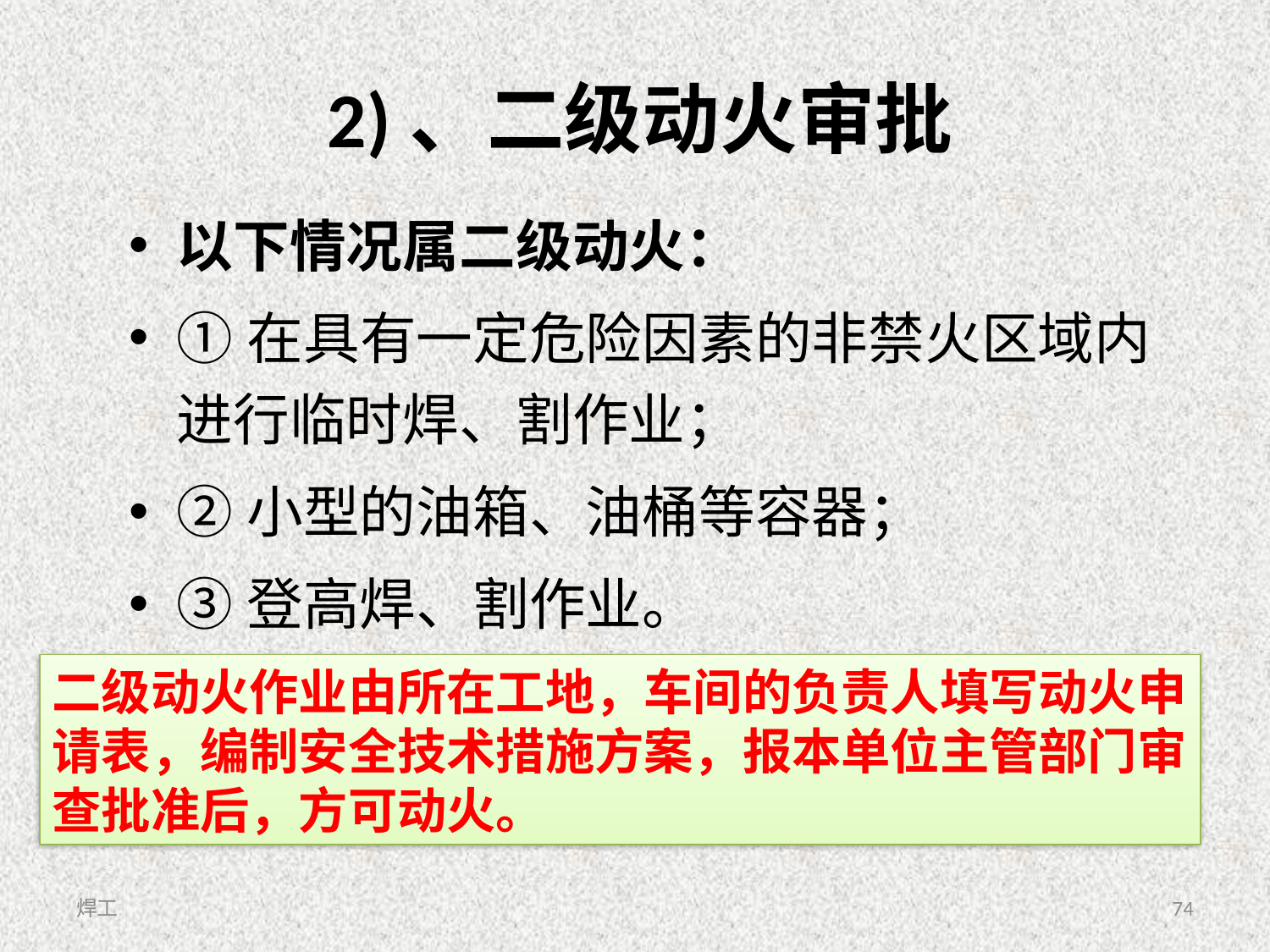

# 2)、二级动火审批
以下情况属二级动火：
①在具有一定危险因素的非禁火区域内进行临时焊、割作业；
②小型的油箱、油桶等容器；
③登高焊、割作业。
二级动火作业由所在工地，车间的负责人填写动火申请表，编制安全技术措施方案，报本单位主管部门审查批准后，方可动火。
焊工
74